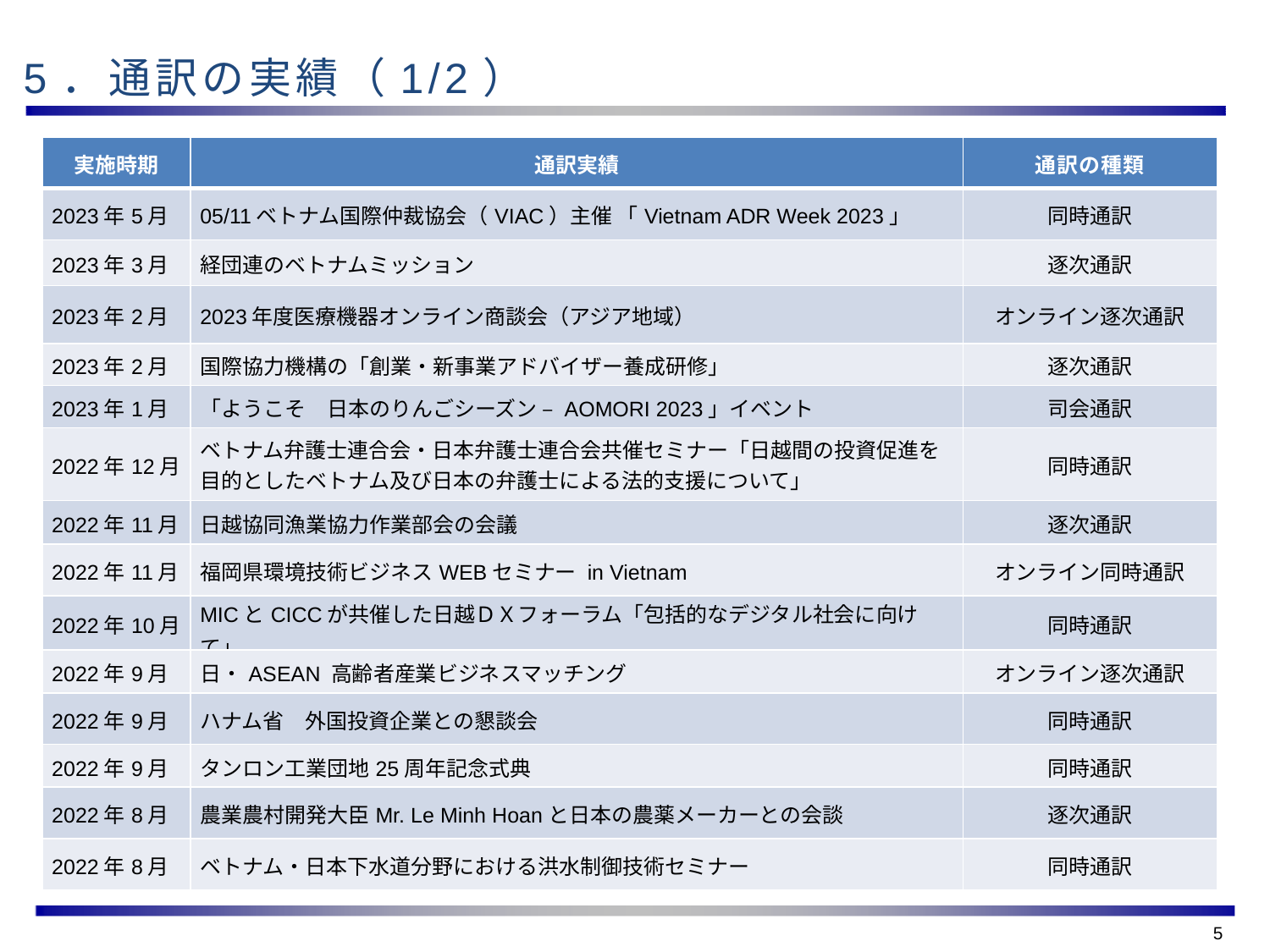

# 5．通訳の実績（1/2）
| 実施時期 | 通訳実績 | 通訳の種類 |
| --- | --- | --- |
| 2023年5月 | 05/11ベトナム国際仲裁協会（VIAC）主催 「Vietnam ADR Week 2023」 | 同時通訳 |
| 2023年3月 | 経団連のベトナムミッション | 逐次通訳 |
| 2023年2月 | 2023年度医療機器オンライン商談会（アジア地域） | オンライン逐次通訳 |
| 2023年2月 | 国際協力機構の「創業・新事業アドバイザー養成研修」 | 逐次通訳 |
| 2023年1月 | 「ようこそ　日本のりんごシーズン – AOMORI 2023」イベント | 司会通訳 |
| 2022年12月 | ベトナム弁護士連合会・日本弁護士連合会共催セミナー「日越間の投資促進を目的としたベトナム及び日本の弁護士による法的支援について」 | 同時通訳 |
| 2022年11月 | 日越協同漁業協力作業部会の会議 | 逐次通訳 |
| 2022年11月 | 福岡県環境技術ビジネスWEBセミナー in Vietnam | オンライン同時通訳 |
| 2022年10月 | MICとCICCが共催した日越ＤＸフォーラム「包括的なデジタル社会に向けて」 | 同時通訳 |
| 2022年9月 | 日・ASEAN 高齢者産業ビジネスマッチング | オンライン逐次通訳 |
| 2022年9月 | ハナム省　外国投資企業との懇談会 | 同時通訳 |
| 2022年9月 | タンロン工業団地25周年記念式典 | 同時通訳 |
| 2022年8月 | 農業農村開発大臣Mr. Le Minh Hoanと日本の農薬メーカーとの会談 | 逐次通訳 |
| 2022年8月 | ベトナム・日本下水道分野における洪水制御技術セミナー | 同時通訳 |
5